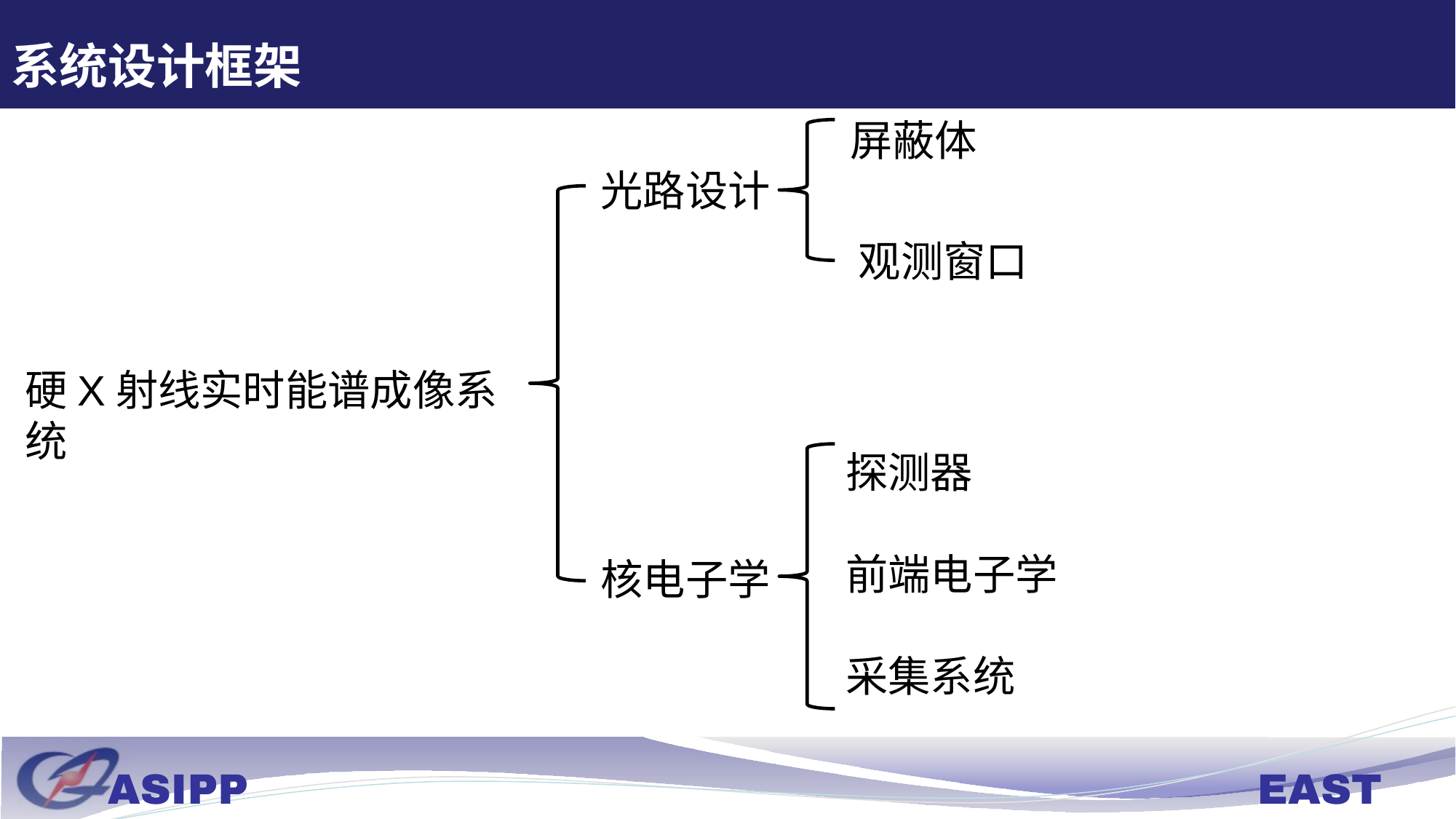

# 系统设计框架
屏蔽体

光路设计

观测窗口
硬X射线实时能谱成像系统
探测器

前端电子学

采集系统

核电子学
6